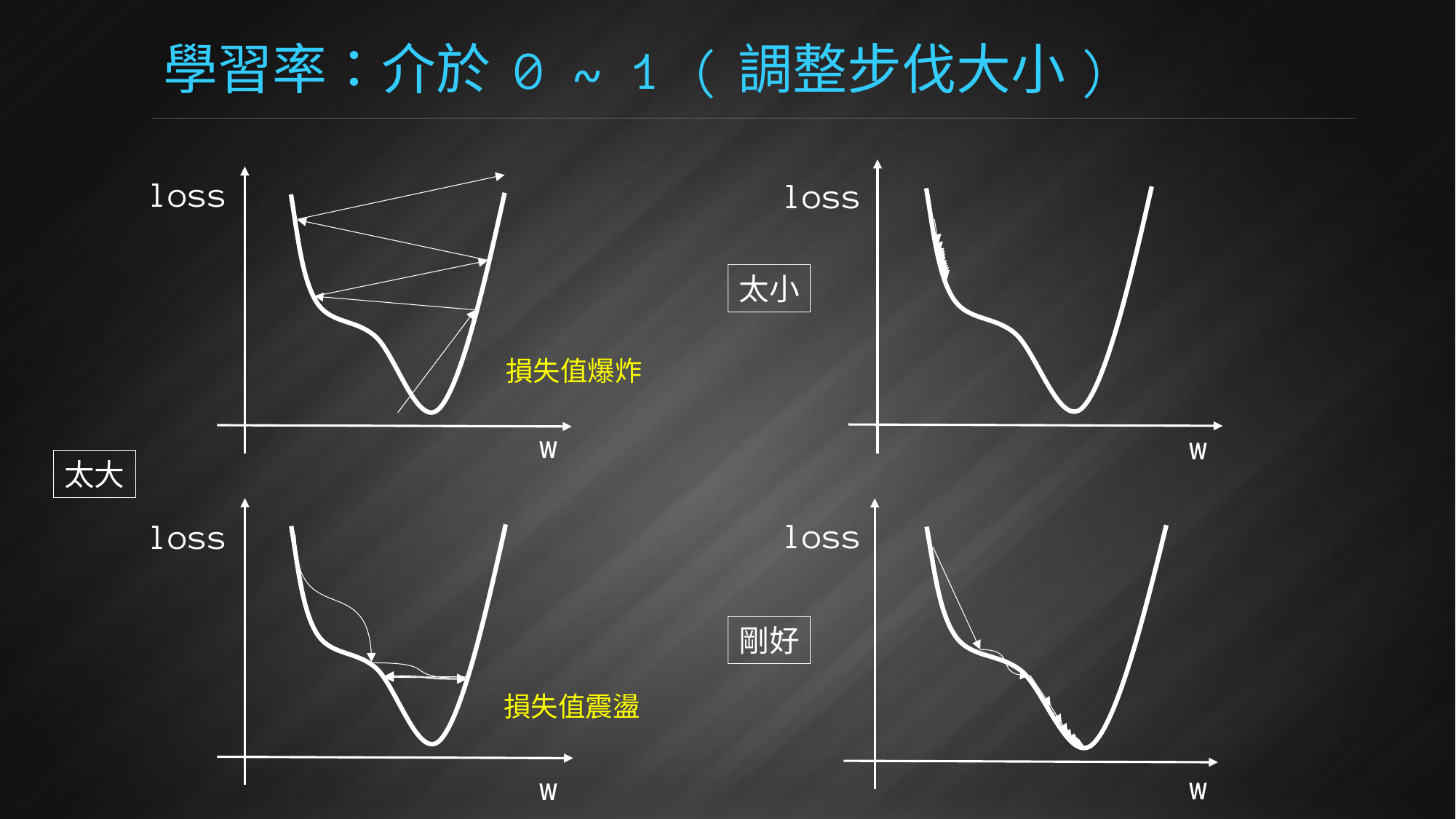

# 學習率：介於 0 ~ 1 (調整步伐大小)

loss

loss
太小
損失值爆炸
w
w
太大

loss
loss
剛好
損失值震盪
w
w